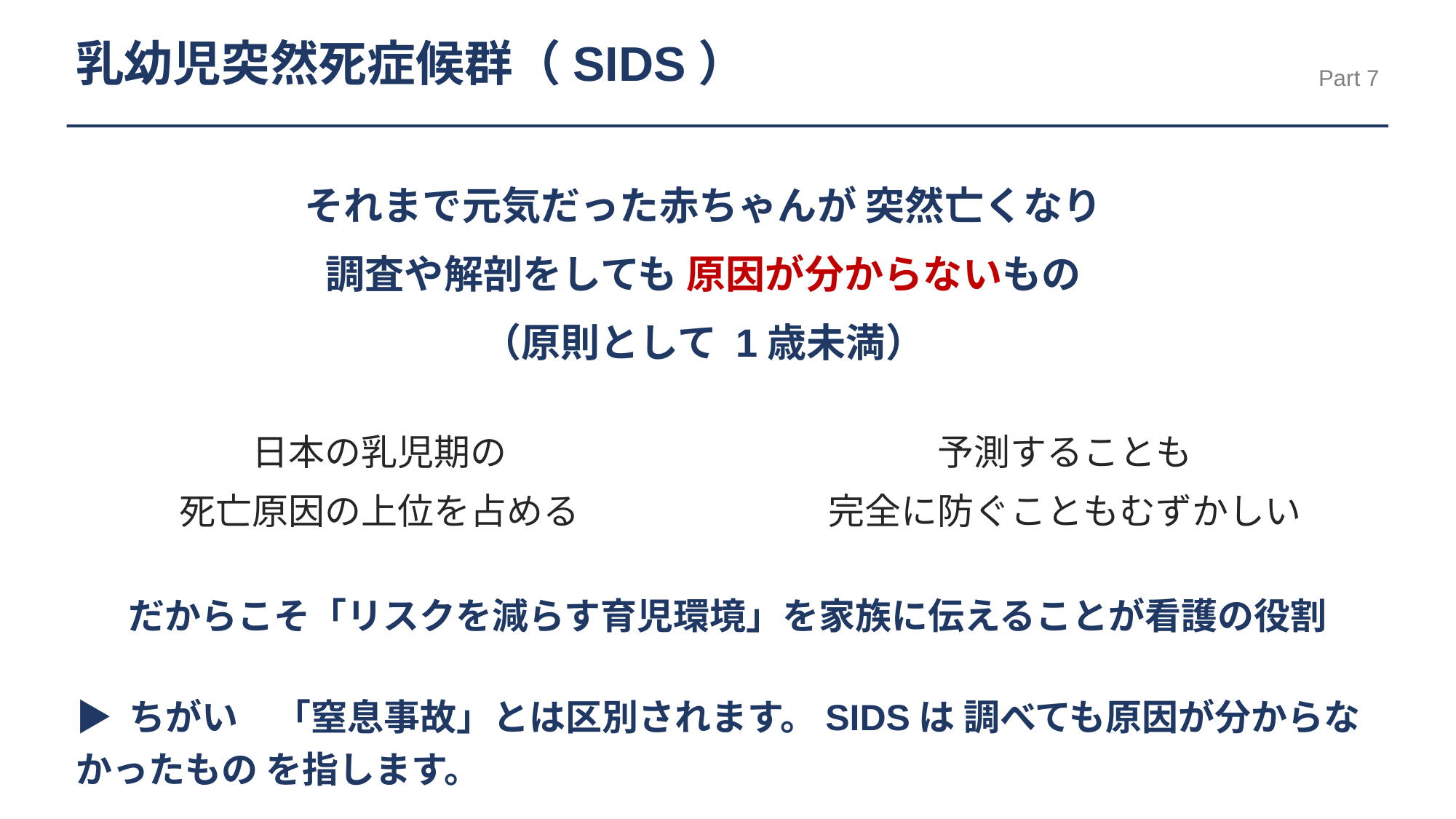

乳幼児突然死症候群（SIDS）
Part 7

それまで元気だった赤ちゃんが 突然亡くなり
調査や解剖をしても 原因が分からないもの
（原則として 1歳未満）
日本の乳児期の
死亡原因の上位を占める
予測することも
完全に防ぐこともむずかしい
だからこそ「リスクを減らす育児環境」を家族に伝えることが看護の役割
▶ ちがい　「窒息事故」とは区別されます。SIDSは 調べても原因が分からなかったもの を指します。